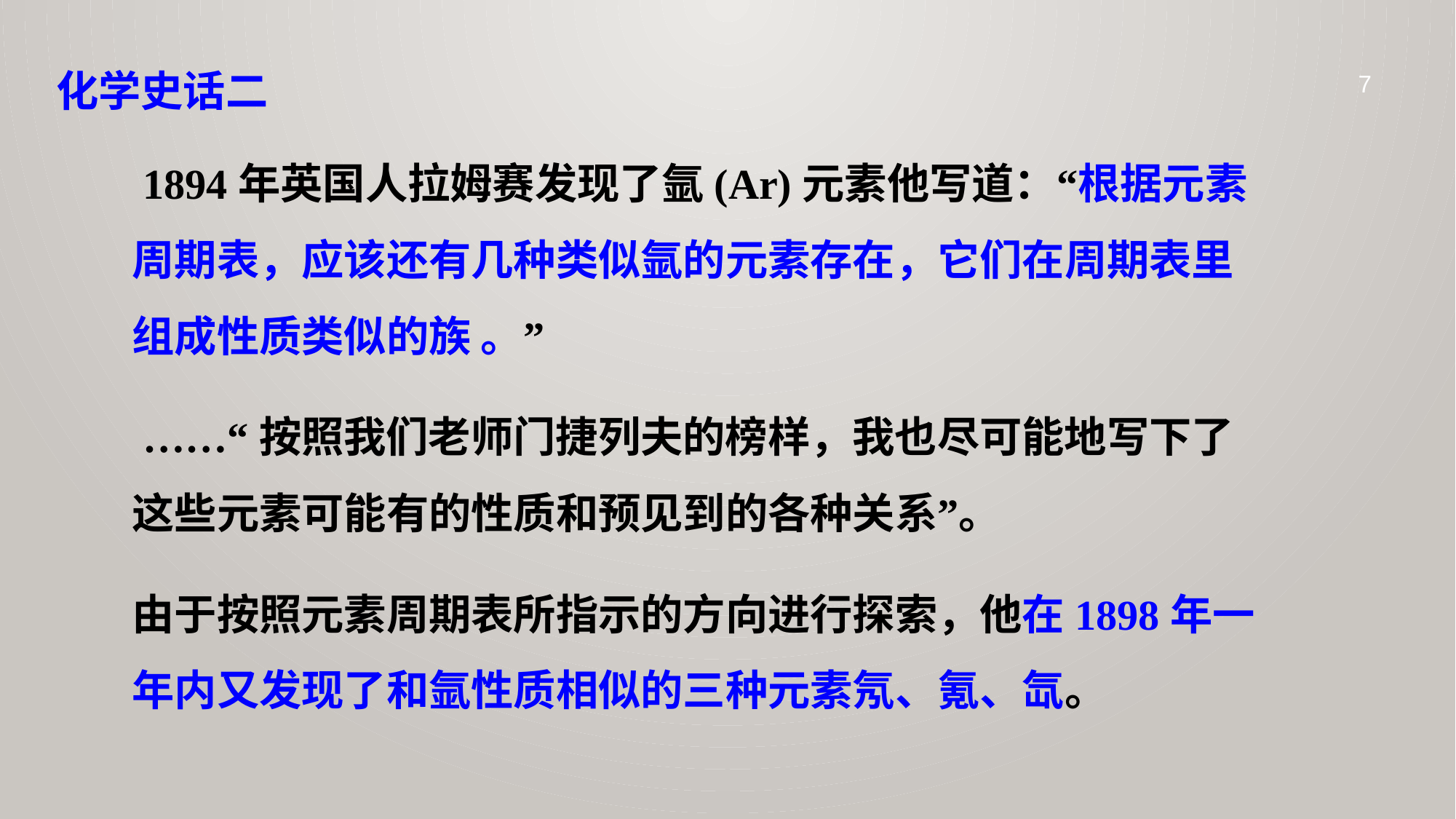

化学史话二
7
 1894年英国人拉姆赛发现了氩(Ar)元素他写道：“根据元素周期表，应该还有几种类似氩的元素存在，它们在周期表里组成性质类似的族 。”
 ……“按照我们老师门捷列夫的榜样，我也尽可能地写下了这些元素可能有的性质和预见到的各种关系”。
由于按照元素周期表所指示的方向进行探索，他在1898年一年内又发现了和氩性质相似的三种元素氖、氪、氙。